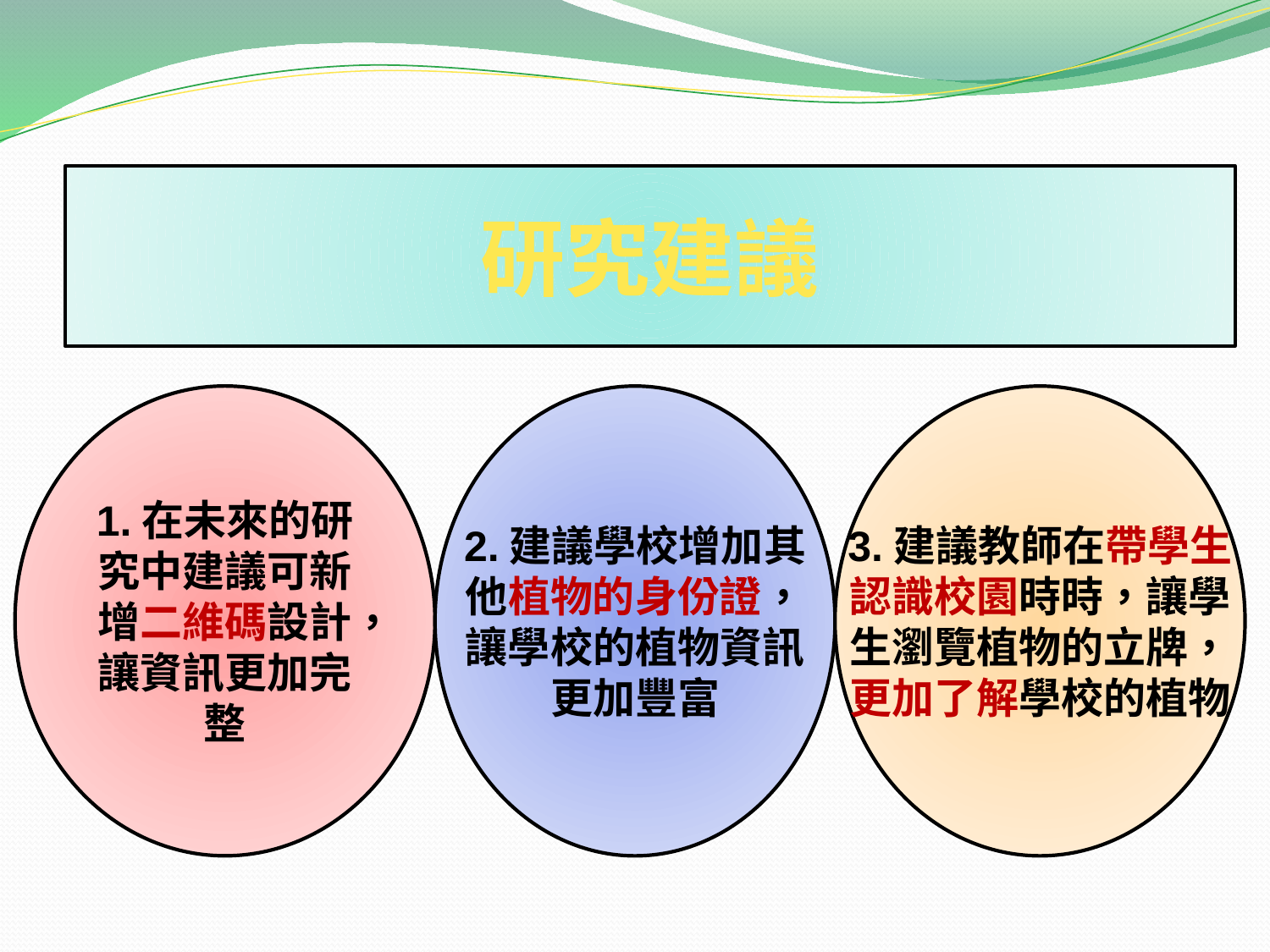

研究建議
1.在未來的研究中建議可新增二維碼設計，讓資訊更加完整
2.建議學校增加其他植物的身份證，讓學校的植物資訊更加豐富
3.建議教師在帶學生認識校園時時，讓學生瀏覽植物的立牌，更加了解學校的植物